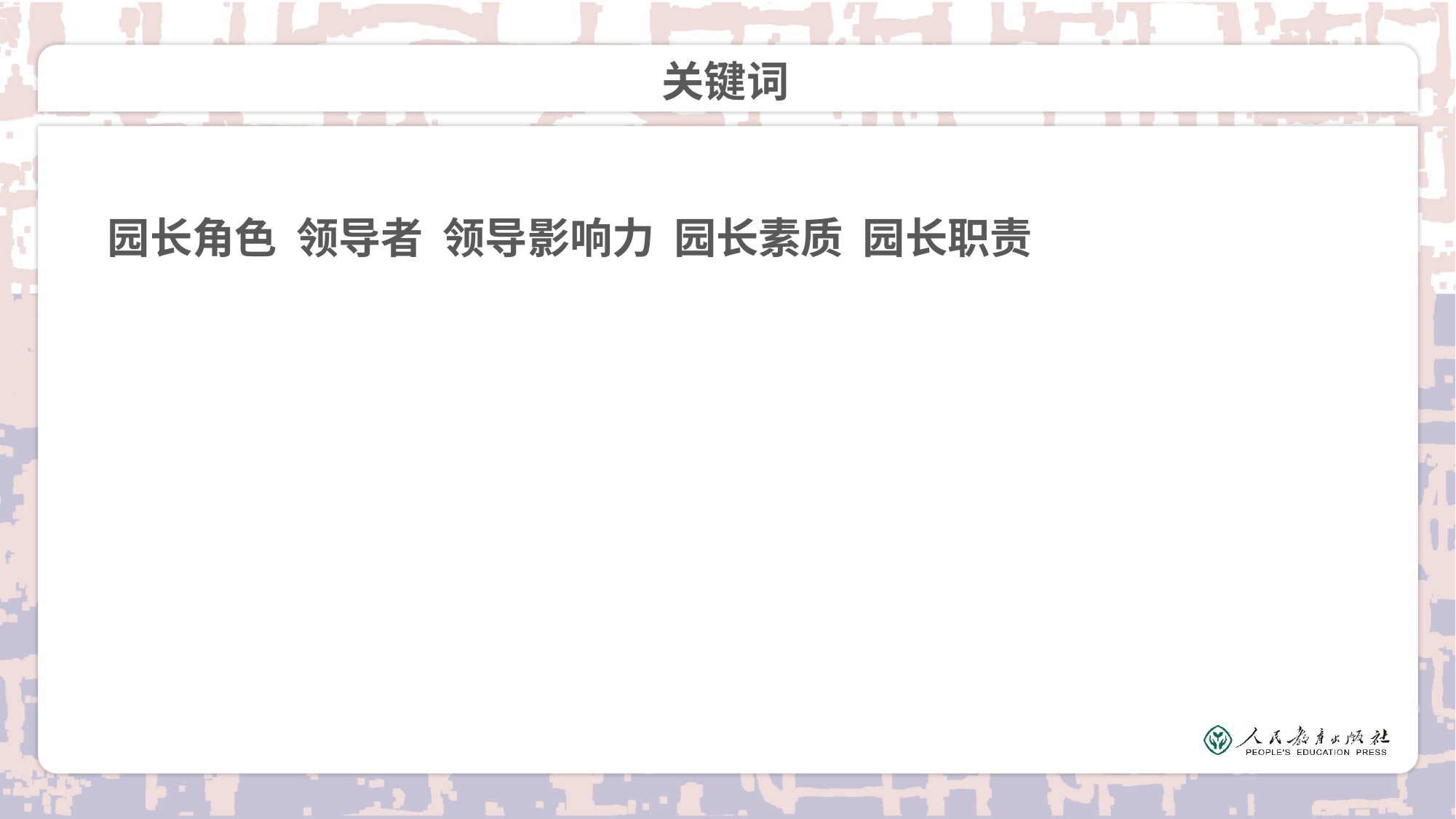

# 关键词
园长角色  领导者  领导影响力  园长素质  园长职责